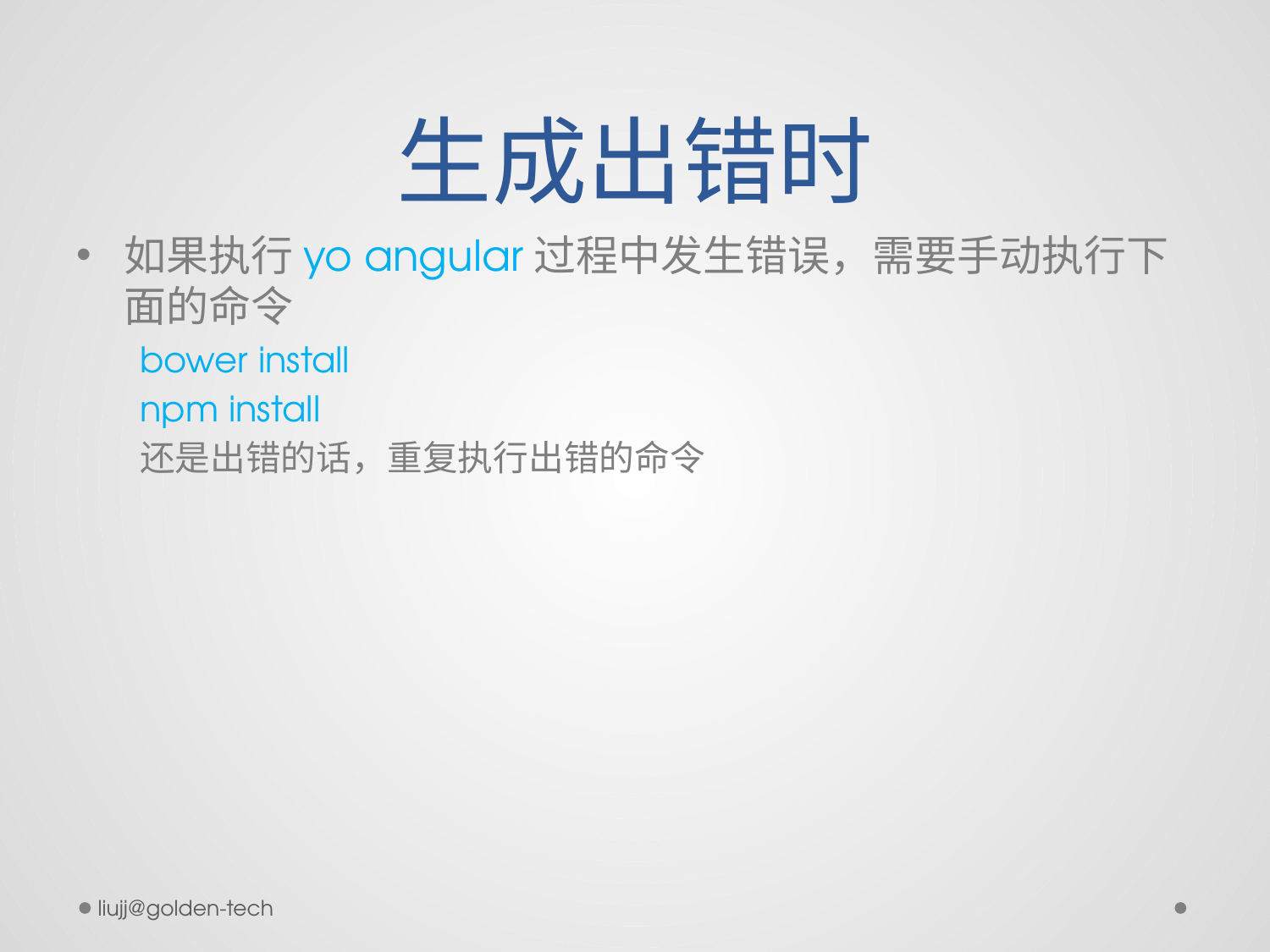

# 生成出错时
如果执行yo angular过程中发生错误，需要手动执行下面的命令
bower install
npm install
还是出错的话，重复执行出错的命令
liujj@golden-tech